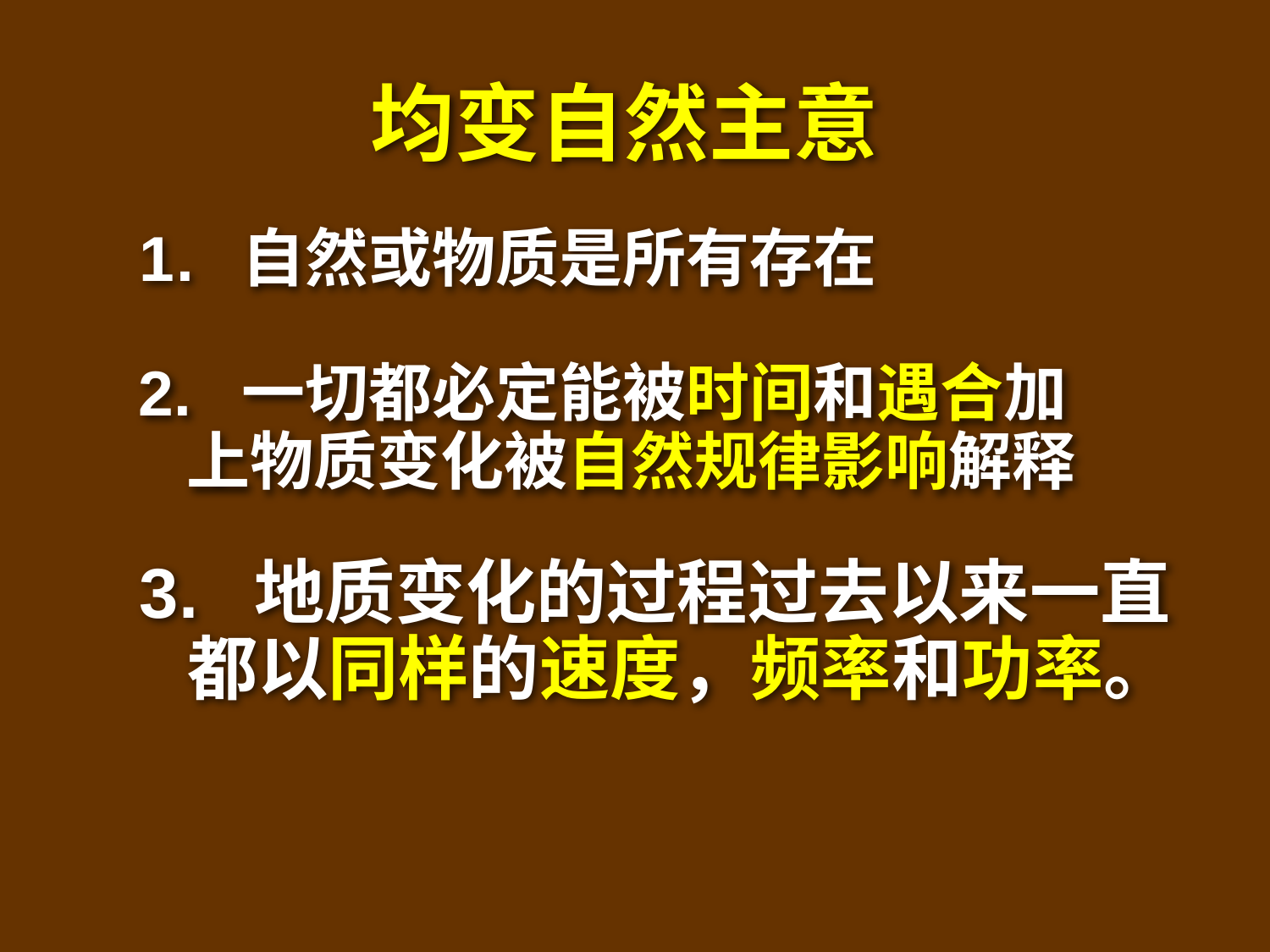

# 自然哲学的定义
均变自然主意
  自然或物质是所有存在
2.  一切都必定能被时间和遇合加上物质变化被自然规律影响解释
3.  地质变化的过程过去以来一直都以同样的速度，频率和功率。